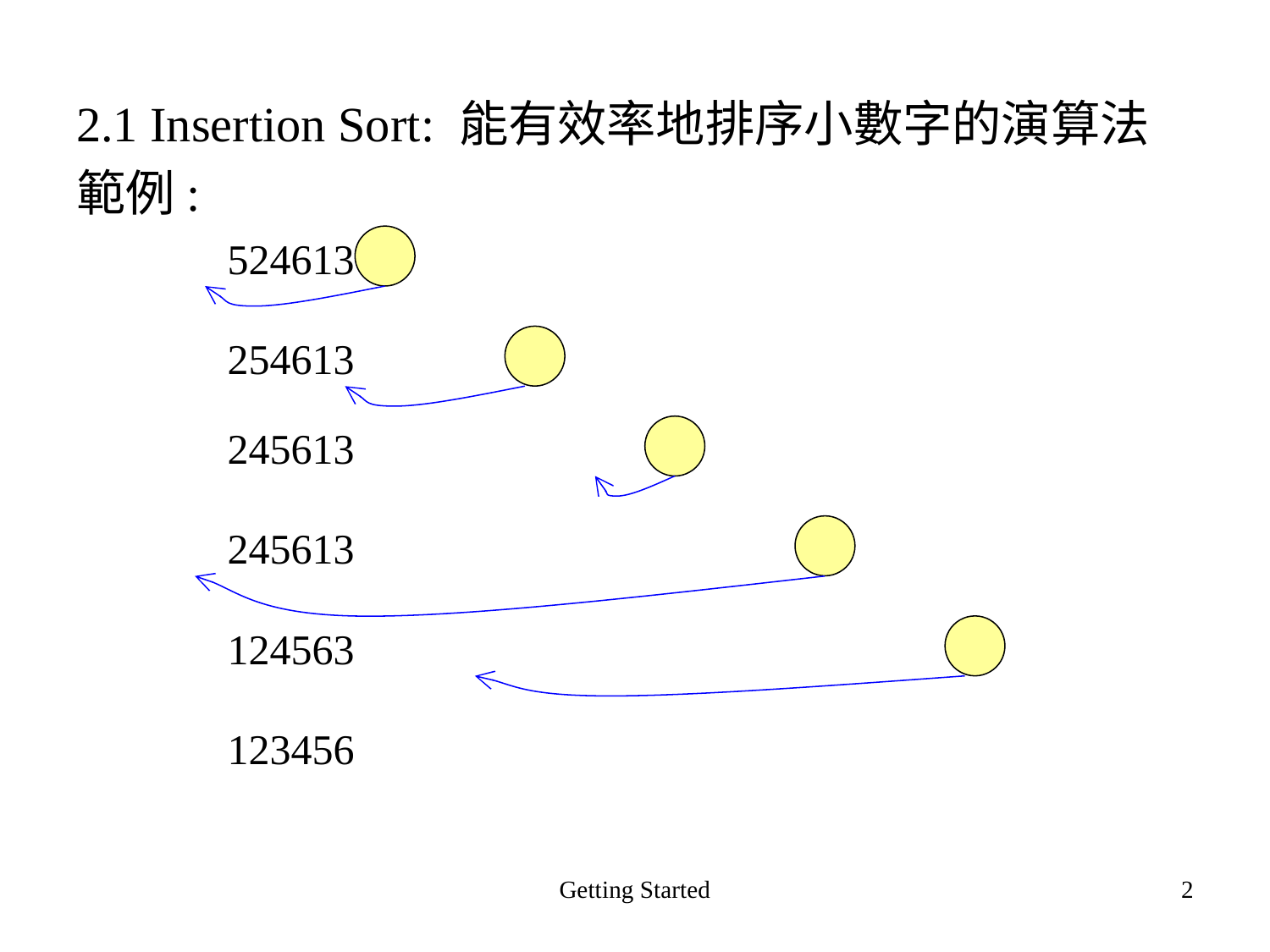

2.1 Insertion Sort: 能有效率地排序小數字的演算法
範例:

524613

254613

245613

245613

124563

123456
Getting Started
2